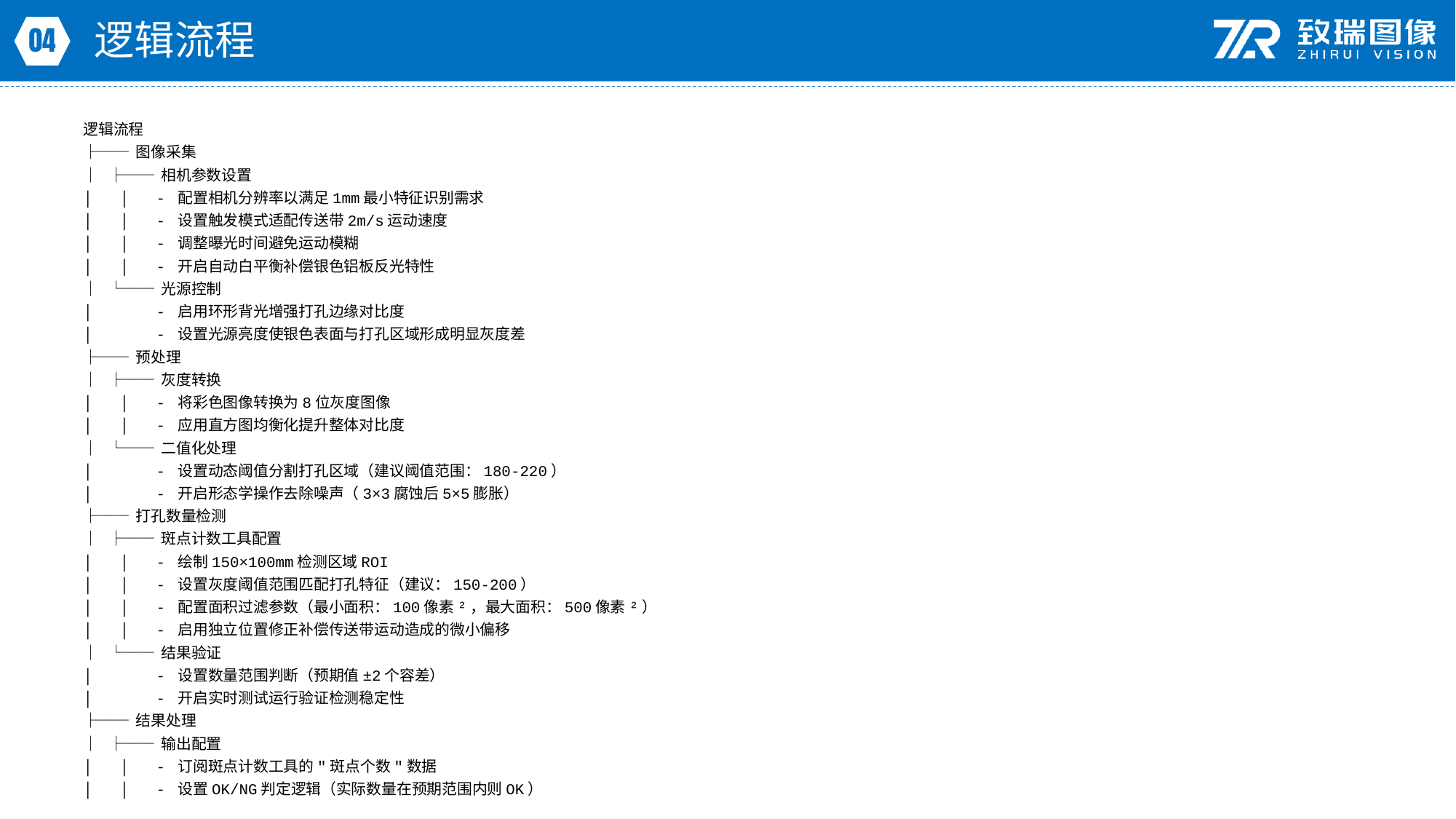

逻辑流程
04

逻辑流程
├── 图像采集
│   ├── 相机参数设置
│   │   - 配置相机分辨率以满足1mm最小特征识别需求
│   │   - 设置触发模式适配传送带2m/s运动速度
│   │   - 调整曝光时间避免运动模糊
│   │   - 开启自动白平衡补偿银色铝板反光特性
│   └── 光源控制
│       - 启用环形背光增强打孔边缘对比度
│       - 设置光源亮度使银色表面与打孔区域形成明显灰度差
├── 预处理
│   ├── 灰度转换
│   │   - 将彩色图像转换为8位灰度图像
│   │   - 应用直方图均衡化提升整体对比度
│   └── 二值化处理
│       - 设置动态阈值分割打孔区域（建议阈值范围：180-220）
│       - 开启形态学操作去除噪声（3×3腐蚀后5×5膨胀）
├── 打孔数量检测
│   ├── 斑点计数工具配置
│   │   - 绘制150×100mm检测区域ROI
│   │   - 设置灰度阈值范围匹配打孔特征（建议：150-200）
│   │   - 配置面积过滤参数（最小面积：100像素²，最大面积：500像素²）
│   │   - 启用独立位置修正补偿传送带运动造成的微小偏移
│   └── 结果验证
│       - 设置数量范围判断（预期值±2个容差）
│       - 开启实时测试运行验证检测稳定性
├── 结果处理
│   ├── 输出配置
│   │   - 订阅斑点计数工具的"斑点个数"数据
│   │   - 设置OK/NG判定逻辑（实际数量在预期范围内则OK）